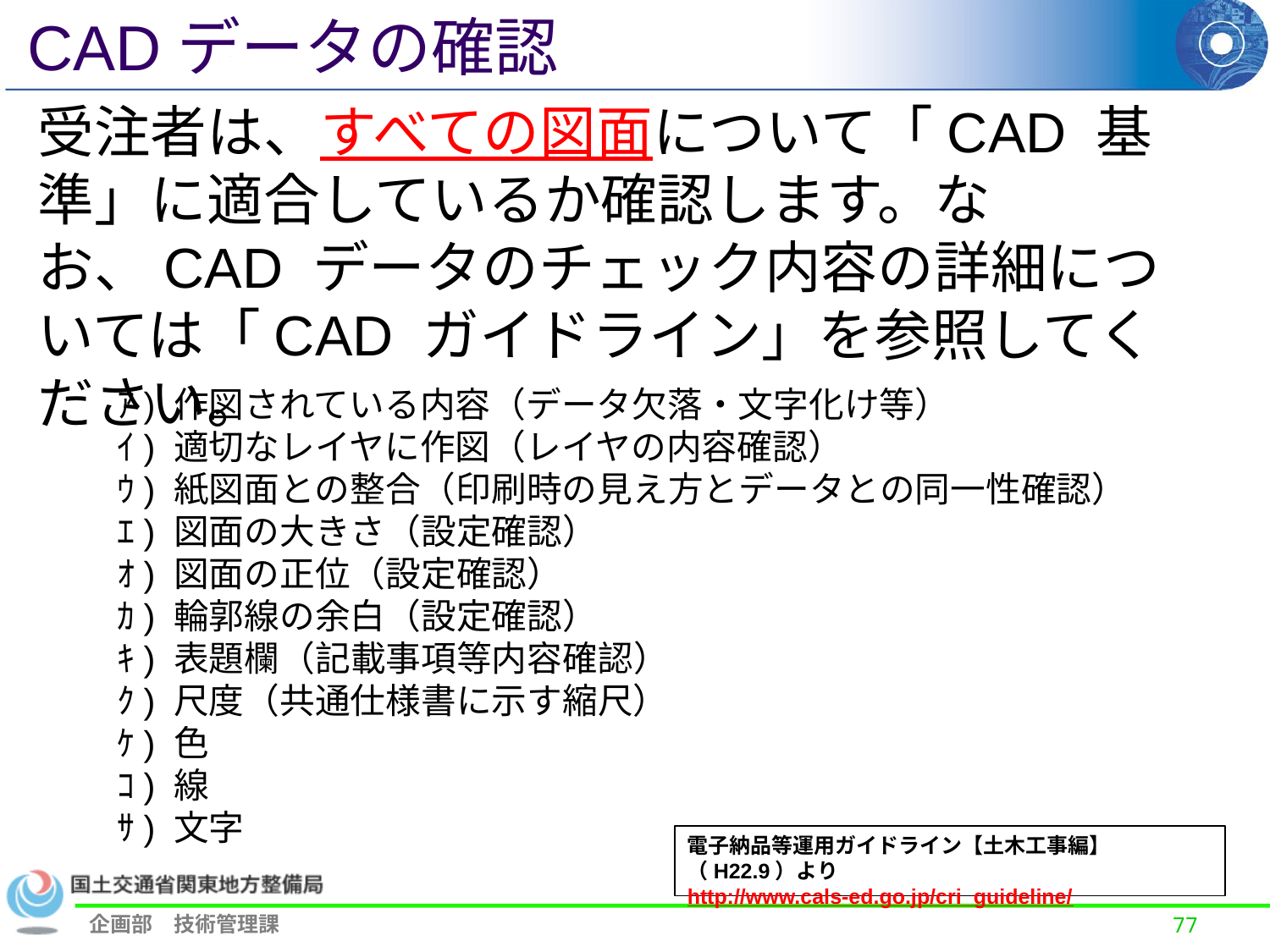

CADデータの確認
受注者は、すべての図面について「CAD 基準」に適合しているか確認します。なお、CAD データのチェック内容の詳細については「CAD ガイドライン」を参照してください。
ｱ) 作図されている内容（データ欠落・文字化け等）
ｲ) 適切なレイヤに作図（レイヤの内容確認）
ｳ) 紙図面との整合（印刷時の見え方とデータとの同一性確認）
ｴ) 図面の大きさ（設定確認）
ｵ) 図面の正位（設定確認）
ｶ) 輪郭線の余白（設定確認）
ｷ) 表題欄（記載事項等内容確認）
ｸ) 尺度（共通仕様書に示す縮尺）
ｹ) 色
ｺ) 線
ｻ) 文字
電子納品等運用ガイドライン【土木工事編】 （H22.9）より
http://www.cals-ed.go.jp/cri_guideline/